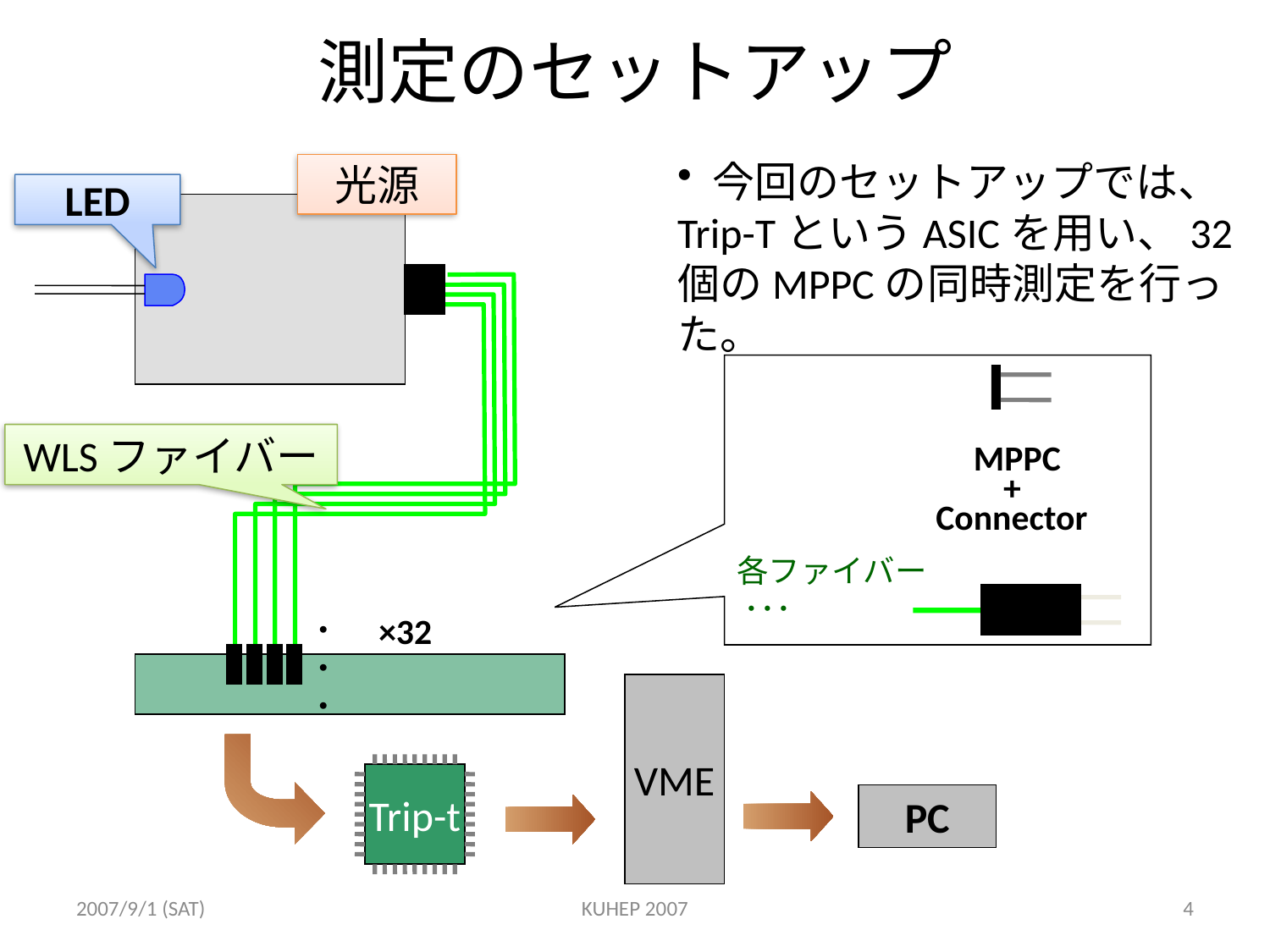

# 測定のセットアップ
 今回のセットアップでは、Trip-TというASICを用い、32個のMPPCの同時測定を行った。
光源
LED

WLSファイバー
MPPC
+
Connector
各ファイバー ･･･

×32
・・・

VME

Trip-t

PC

2007/9/1 (SAT)
KUHEP 2007
4